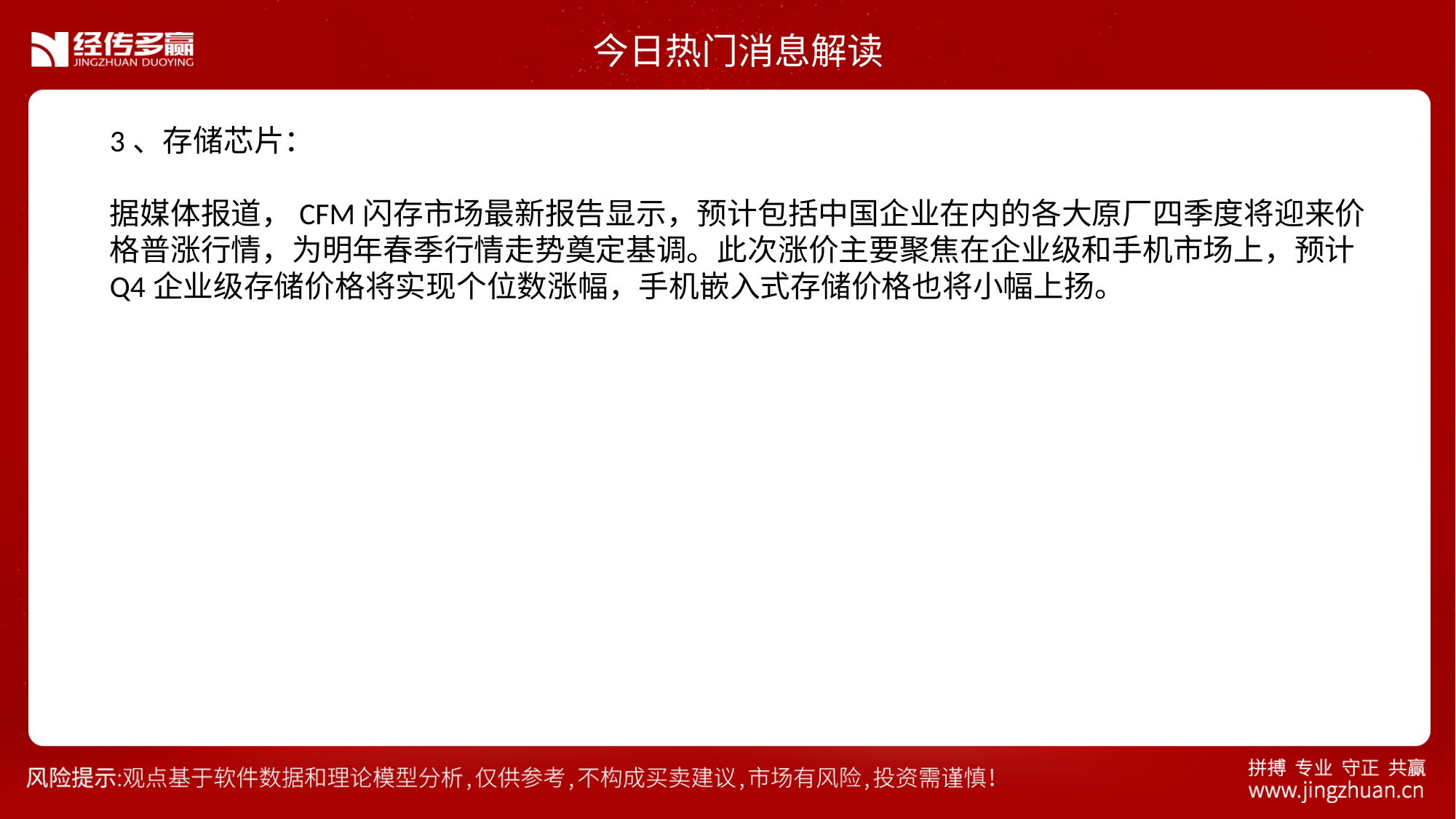

今日热门消息解读
3、存储芯片：

据媒体报道，CFM闪存市场最新报告显示，预计包括中国企业在内的各大原厂四季度将迎来价格普涨行情，为明年春季行情走势奠定基调。此次涨价主要聚焦在企业级和手机市场上，预计Q4企业级存储价格将实现个位数涨幅，手机嵌入式存储价格也将小幅上扬。